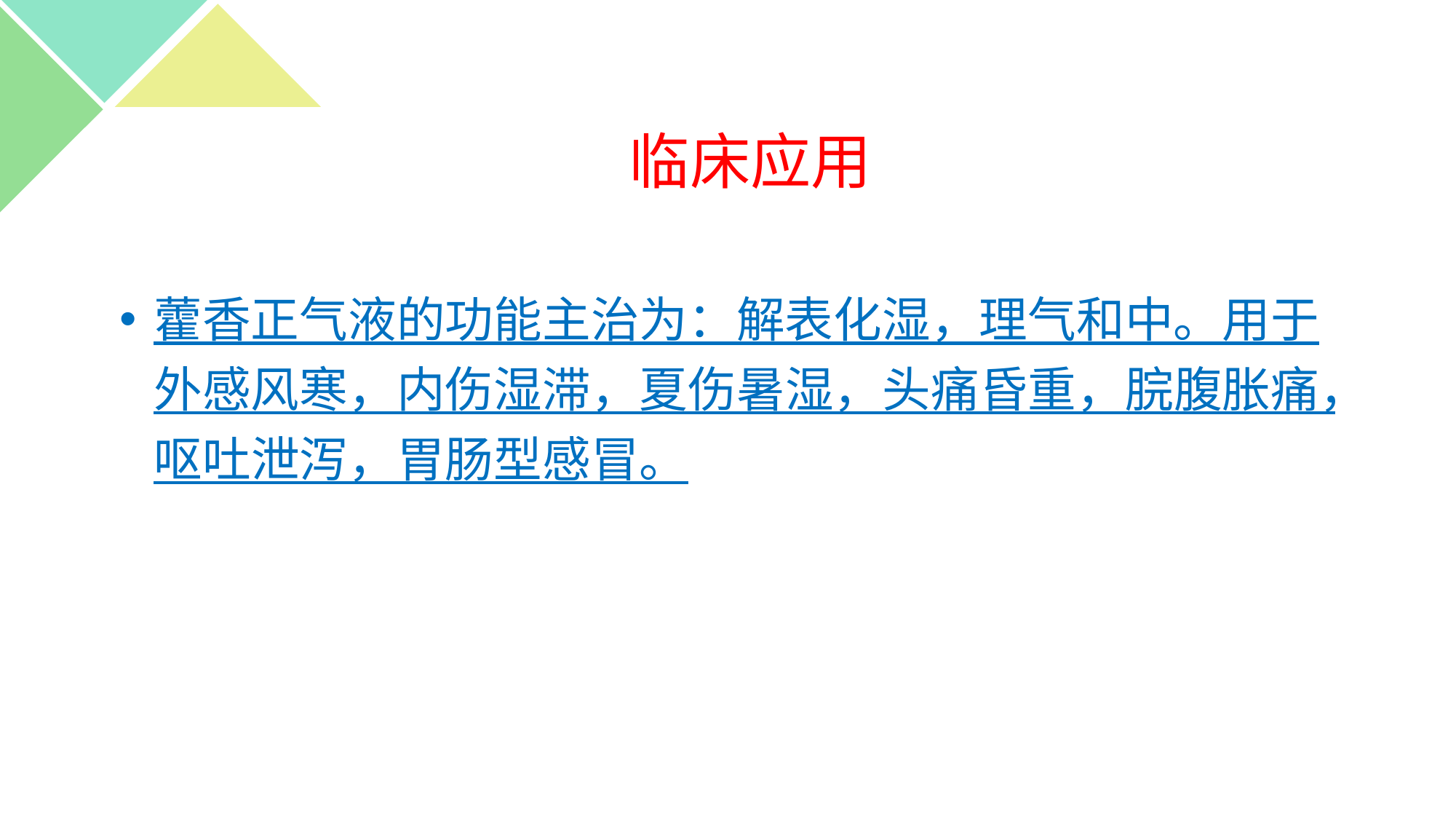

# 临床应用
藿香正气液的功能主治为：解表化湿，理气和中。用于外感风寒，内伤湿滞，夏伤暑湿，头痛昏重，脘腹胀痛，呕吐泄泻，胃肠型感冒。